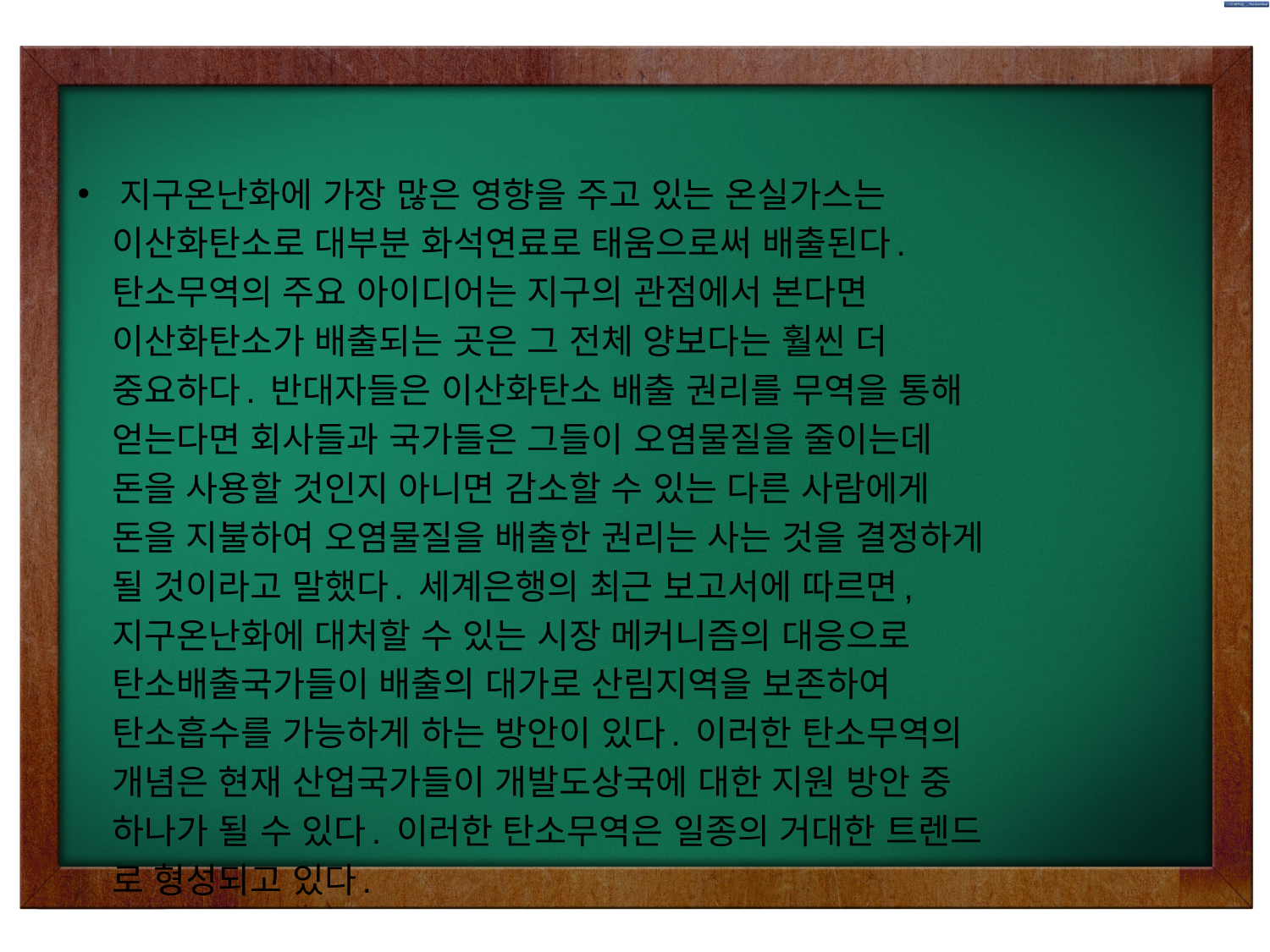

지구온난화에 가장 많은 영향을 주고 있는 온실가스는
   이산화탄소로 대부분 화석연료로 태움으로써 배출된다.
   탄소무역의 주요 아이디어는 지구의 관점에서 본다면
   이산화탄소가 배출되는 곳은 그 전체 양보다는 훨씬 더
   중요하다. 반대자들은 이산화탄소 배출 권리를 무역을 통해
   얻는다면 회사들과 국가들은 그들이 오염물질을 줄이는데
   돈을 사용할 것인지 아니면 감소할 수 있는 다른 사람에게
   돈을 지불하여 오염물질을 배출한 권리는 사는 것을 결정하게
   될 것이라고 말했다. 세계은행의 최근 보고서에 따르면,
   지구온난화에 대처할 수 있는 시장 메커니즘의 대응으로
   탄소배출국가들이 배출의 대가로 산림지역을 보존하여
   탄소흡수를 가능하게 하는 방안이 있다. 이러한 탄소무역의
   개념은 현재 산업국가들이 개발도상국에 대한 지원 방안 중
   하나가 될 수 있다. 이러한 탄소무역은 일종의 거대한 트렌드
   로 형성되고 있다.